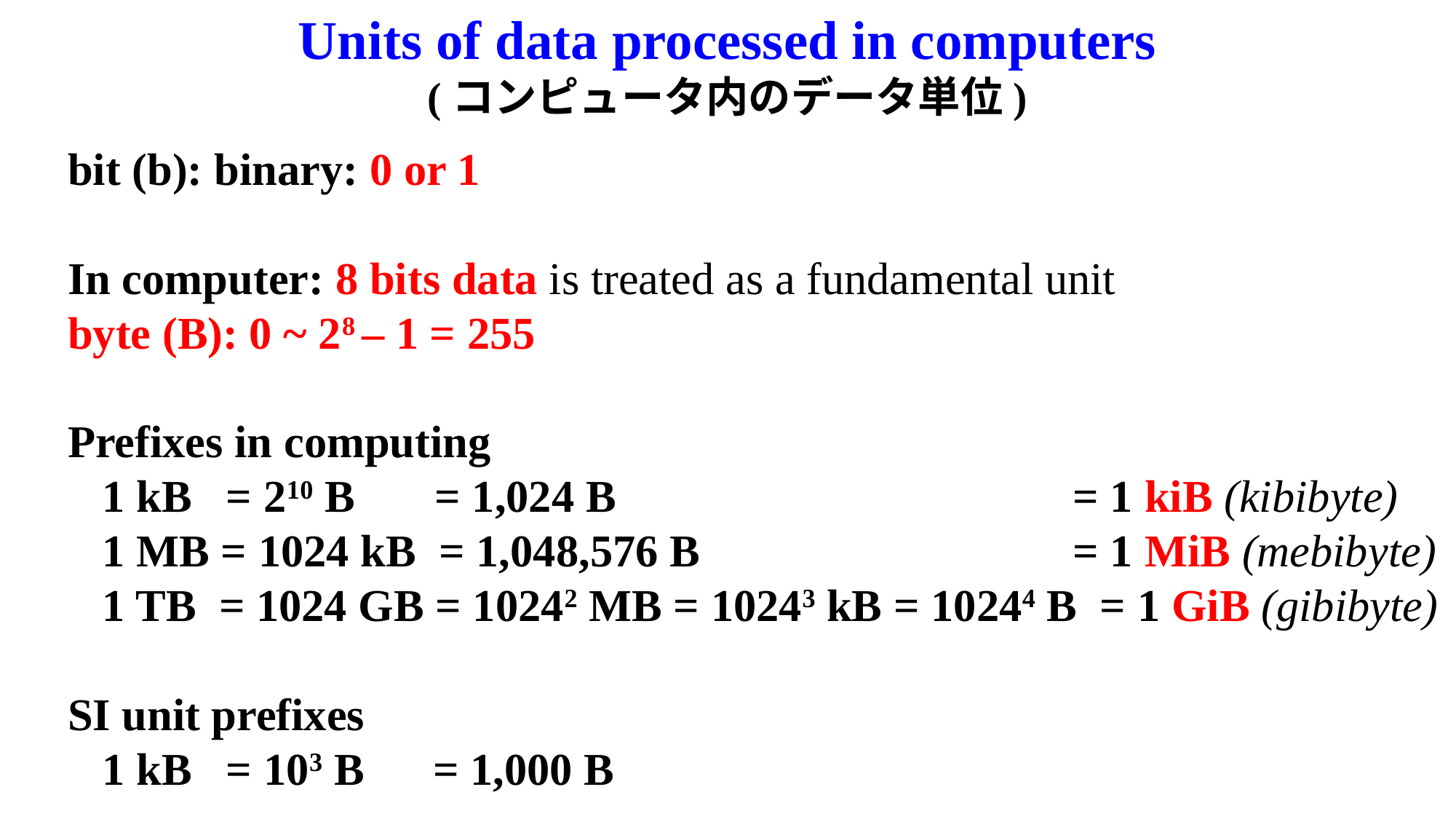

# Units of data processed in computers (コンピュータ内のデータ単位)
bit (b): binary: 0 or 1

In computer: 8 bits data is treated as a fundamental unit
byte (B): 0 ~ 28 – 1 = 255

Prefixes in computing
   1 kB   = 210 B       = 1,024 B				  = 1 kiB (kibibyte)
   1 MB = 1024 kB  = 1,048,576 B 				  = 1 MiB (mebibyte)
   1 TB  = 1024 GB = 10242 MB = 10243 kB = 10244 B  = 1 GiB (gibibyte)

SI unit prefixes
   1 kB   = 103 B      = 1,000 B